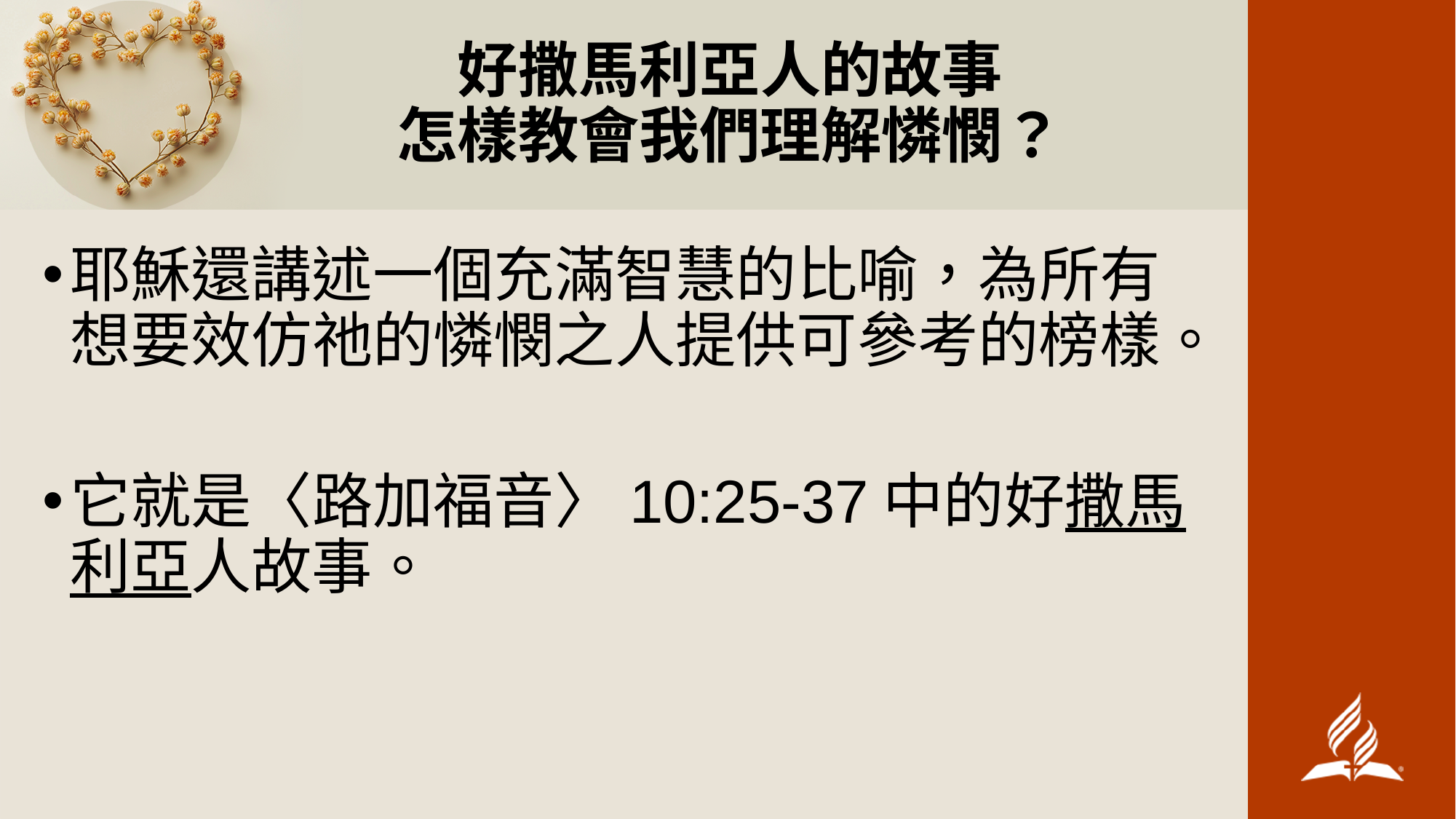

# 好撒馬利亞人的故事 怎樣教會我們理解憐憫？
耶穌還講述一個充滿智慧的比喻，為所有想要效仿祂的憐憫之人提供可參考的榜樣。

它就是〈路加福音〉10:25-37中的好撒馬利亞人故事。